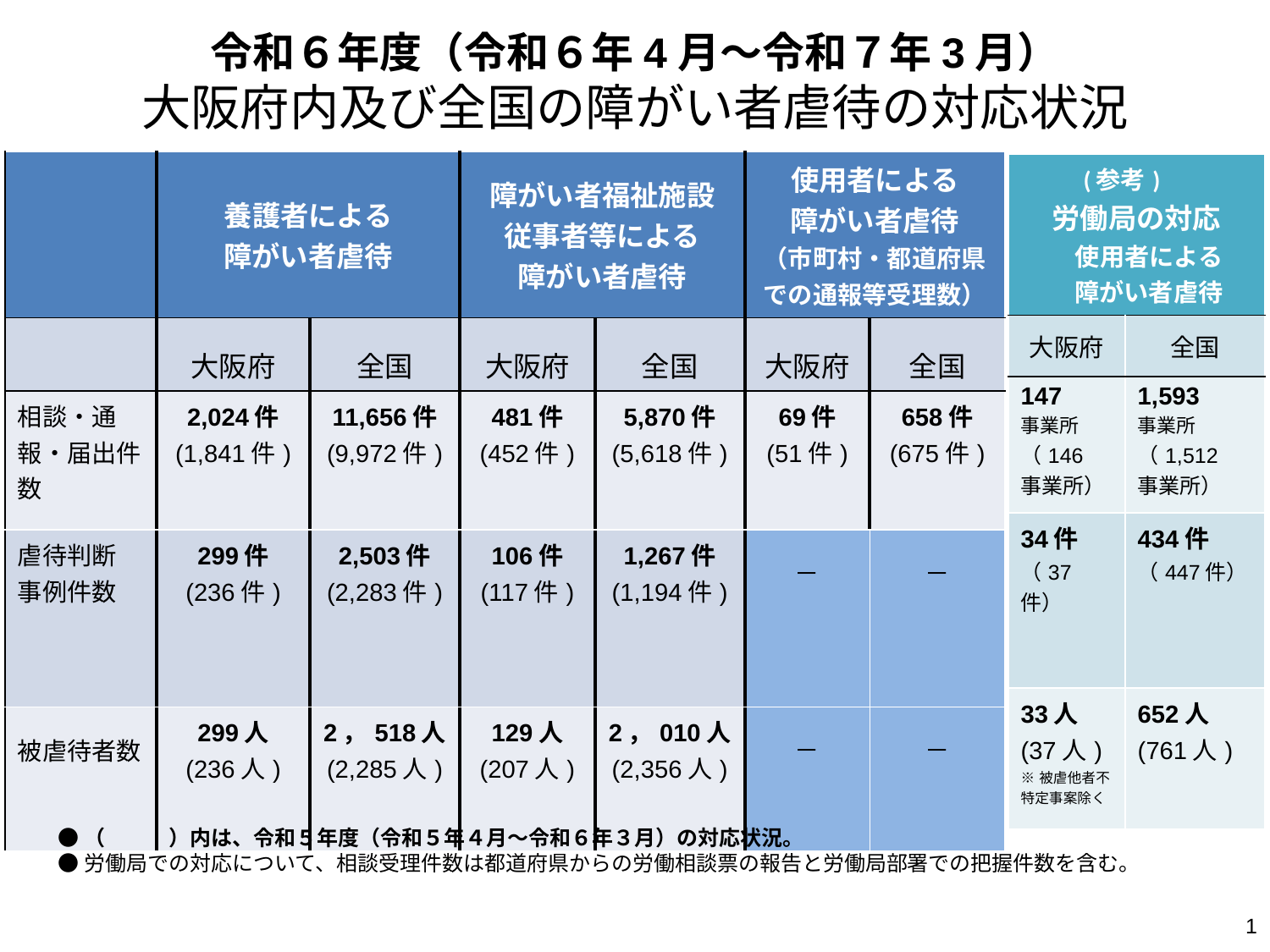

# 令和６年度（令和６年4月～令和７年3月） 大阪府内及び全国の障がい者虐待の対応状況
|  | 養護者による 障がい者虐待 |  | 障がい者福祉施設 従事者等による 障がい者虐待 |  | 使用者による 障がい者虐待 （市町村・都道府県 での通報等受理数） |  |
| --- | --- | --- | --- | --- | --- | --- |
|  | 大阪府 | 全国 | 大阪府 | 全国 | 大阪府 | 全国 |
| 相談・通報・届出件数 | 2,024件 (1,841件) | 11,656件 (9,972件) | 481件 (452件) | 5,870件 (5,618件) | 69件 (51件) | 658件 (675件) |
| 虐待判断 事例件数 | 299件 (236件) | 2,503件 (2,283件) | 106件 (117件) | 1,267件 (1,194件) | － | － |
| 被虐待者数 | 299人 (236人) | 2，518人 (2,285人) | 129人 (207人) | 2，010人 (2,356人) | － | － |
| (参考)　 労働局の対応 　使用者による 　障がい者虐待 |  |
| --- | --- |
| 大阪府 | 全国 |
| 147 事業所 （146 事業所） | 1,593 事業所 （1,512 事業所） |
| 34件 （37件） | 434件 （447件） |
| 33人 (37人) ※被虐他者不特定事案除く | 652人 (761人) |
●（　　　）内は、令和５年度（令和５年４月～令和６年３月）の対応状況。
●労働局での対応について、相談受理件数は都道府県からの労働相談票の報告と労働局部署での把握件数を含む。
1